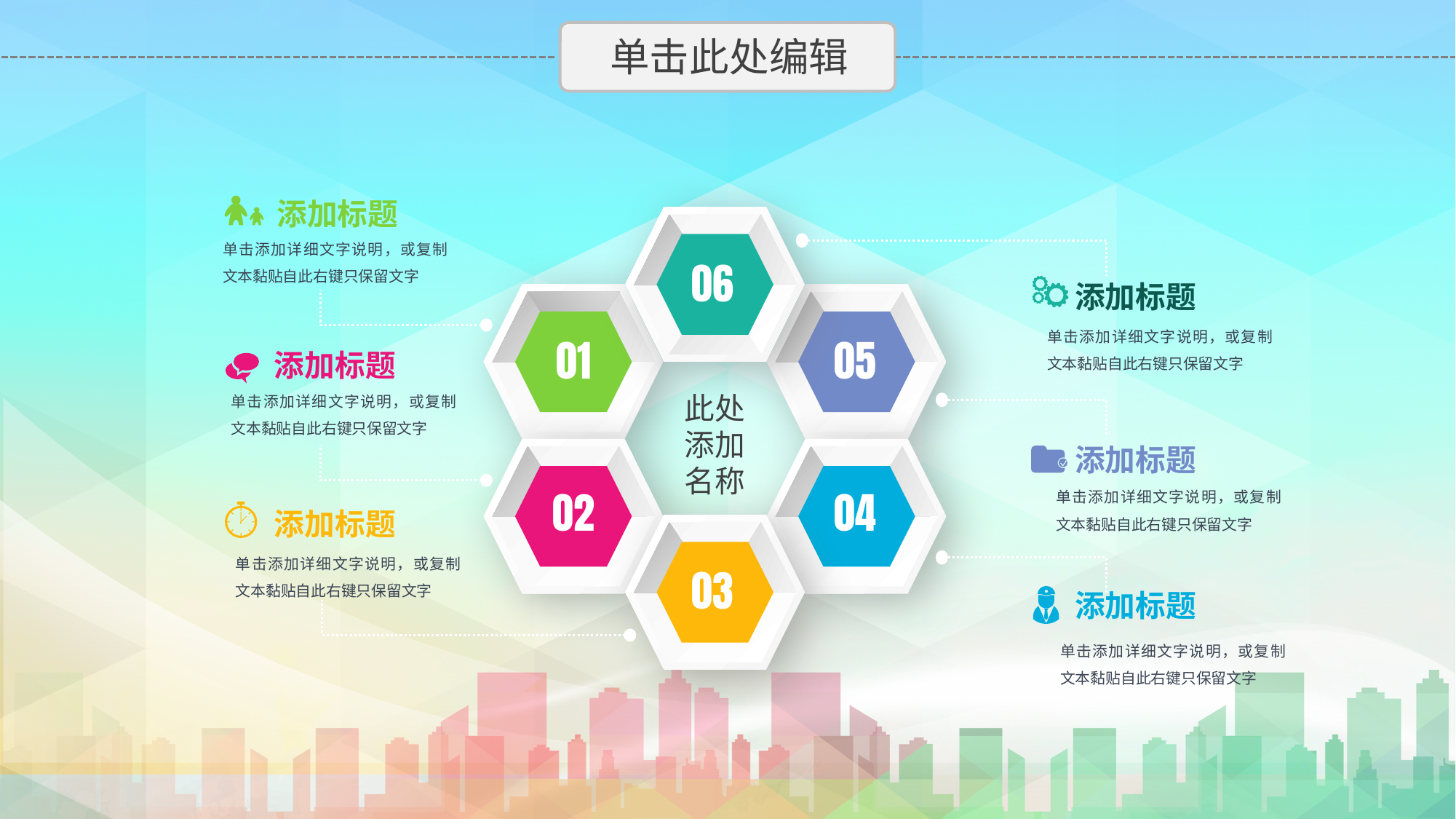

# 单击此处编辑
添加标题

单击添加详细文字说明，或复制文本黏贴自此右键只保留文字

06
添加标题

单击添加详细文字说明，或复制文本黏贴自此右键只保留文字

01

05
添加标题

单击添加详细文字说明，或复制文本黏贴自此右键只保留文字
此处添加名称

添加标题

单击添加详细文字说明，或复制文本黏贴自此右键只保留文字

02

04
添加标题

单击添加详细文字说明，或复制文本黏贴自此右键只保留文字

03

添加标题

单击添加详细文字说明，或复制文本黏贴自此右键只保留文字